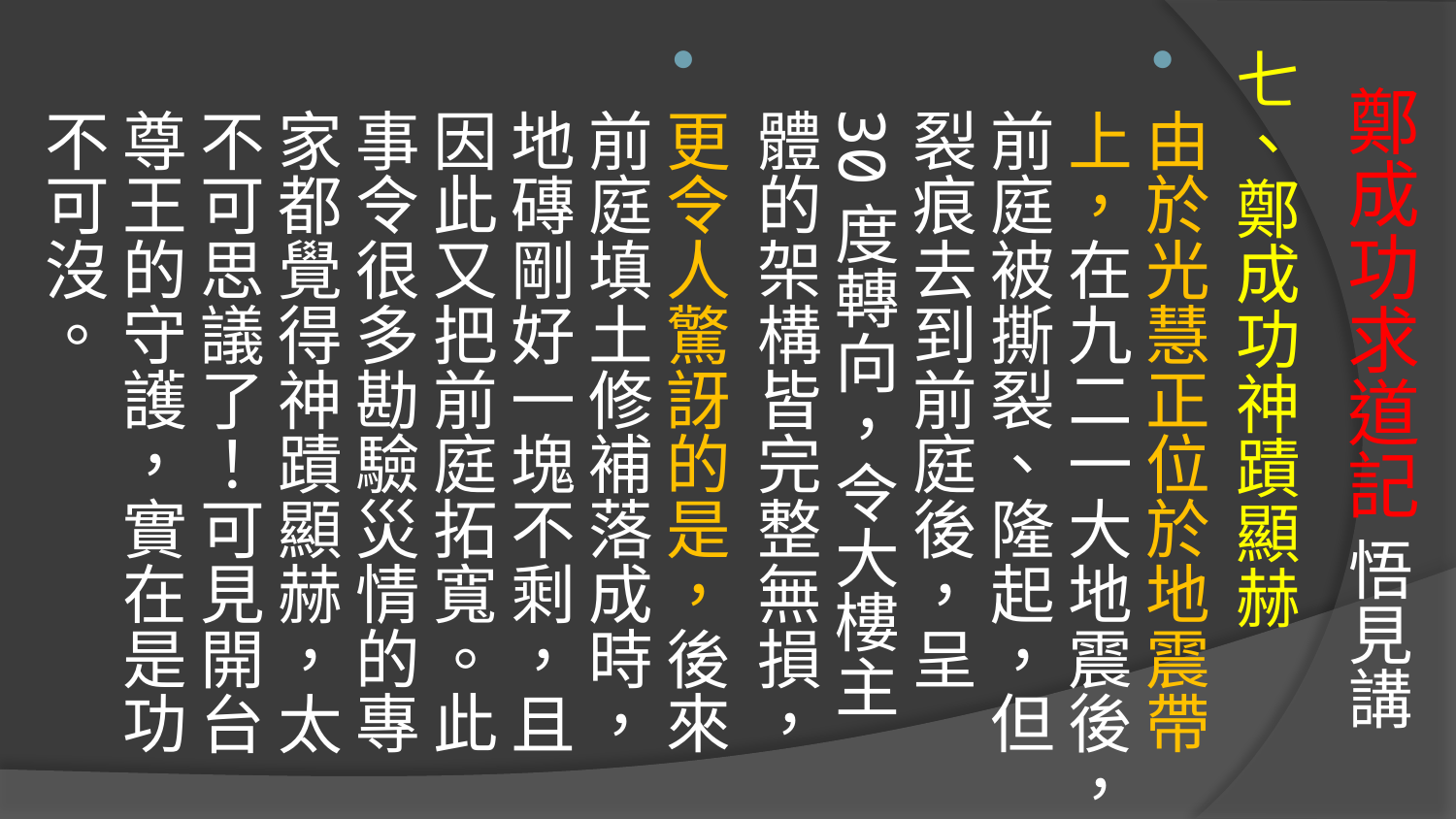

# 鄭成功求道記 悟見講
七、鄭成功神蹟顯赫
由於光慧正位於地震帶上，在九二一大地震後，前庭被撕裂、隆起，但裂痕去到前庭後，呈30度轉向，令大樓主體的架構皆完整無損，
更令人驚訝的是，後來前庭填土修補落成時，地磚剛好一塊不剩，且因此又把前庭拓寬。此事令很多勘驗災情的專家都覺得神蹟顯赫，太不可思議了！可見開台尊王的守護，實在是功不可沒。